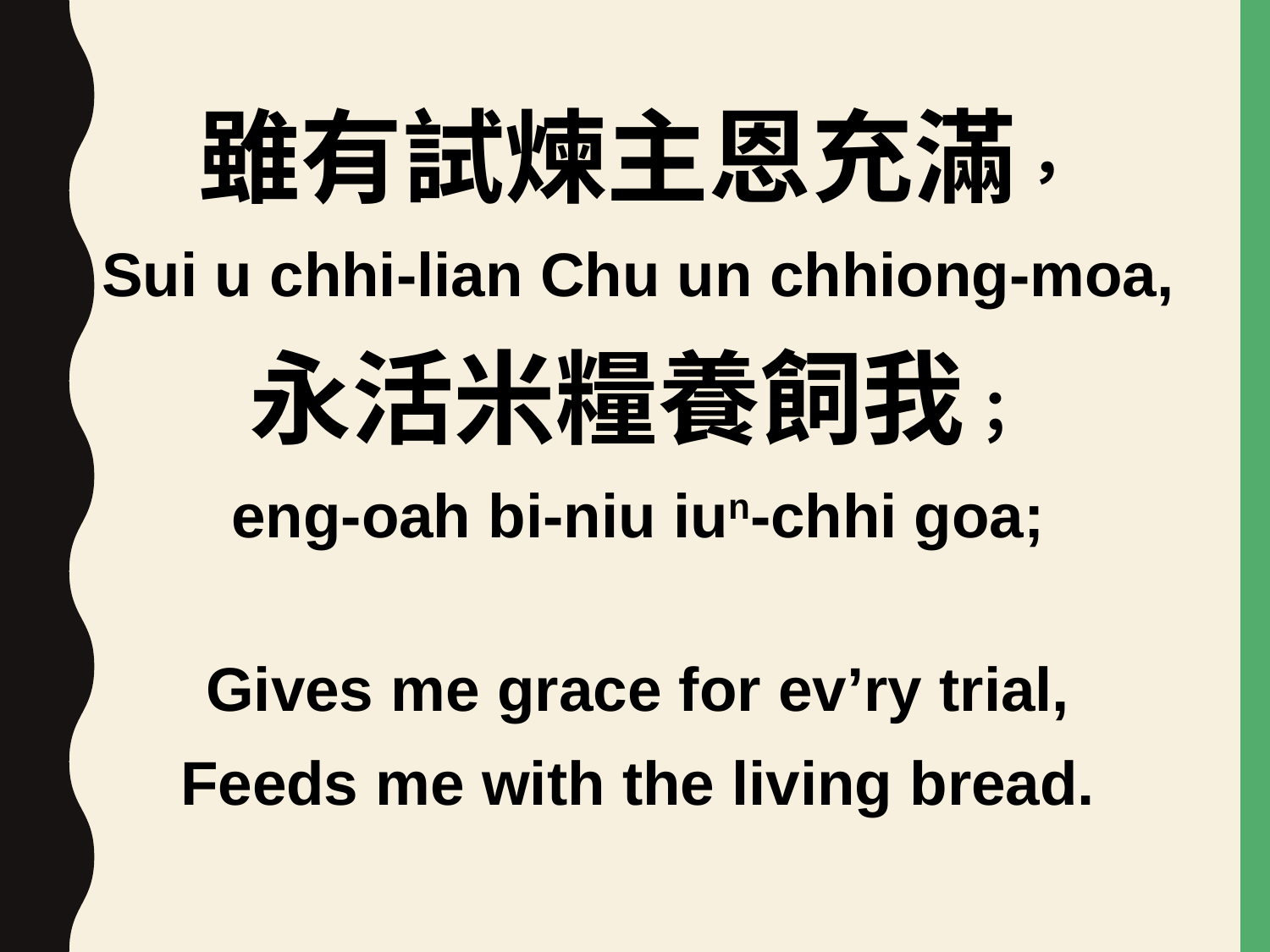

雖有試煉主恩充滿，
Sui u chhi-lian Chu un chhiong-moa,
永活米糧養飼我；
eng-oah bi-niu iun-chhi goa;

Gives me grace for ev’ry trial,
Feeds me with the living bread.